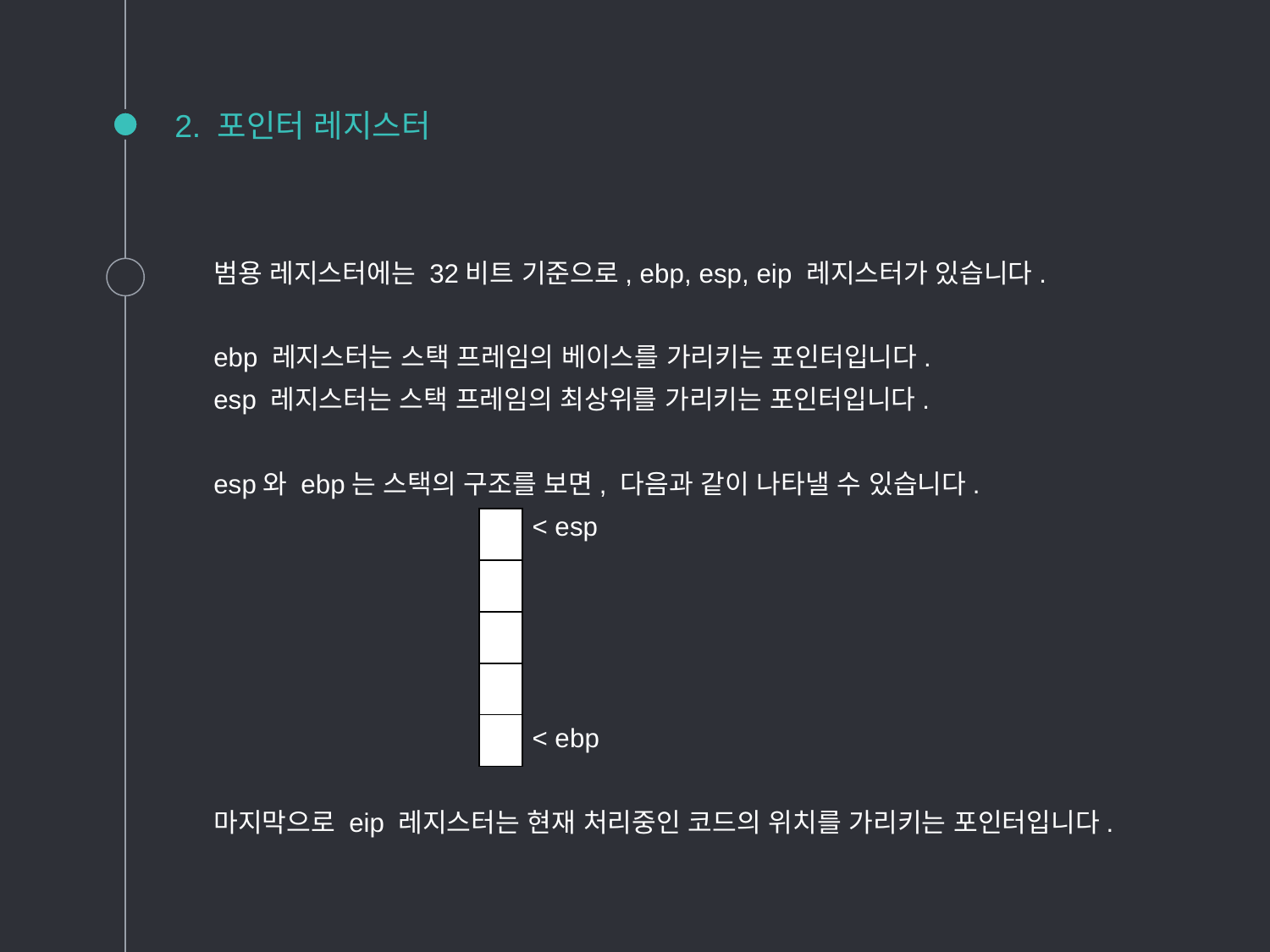

# 2. 포인터 레지스터
범용 레지스터에는 32비트 기준으로, ebp, esp, eip 레지스터가 있습니다.

ebp 레지스터는 스택 프레임의 베이스를 가리키는 포인터입니다.
esp 레지스터는 스택 프레임의 최상위를 가리키는 포인터입니다.

esp와 ebp는 스택의 구조를 보면, 다음과 같이 나타낼 수 있습니다.
                                           < esp

                                           < ebp

마지막으로 eip 레지스터는 현재 처리중인 코드의 위치를 가리키는 포인터입니다.
|  |
| --- |
|  |
|  |
|  |
|  |